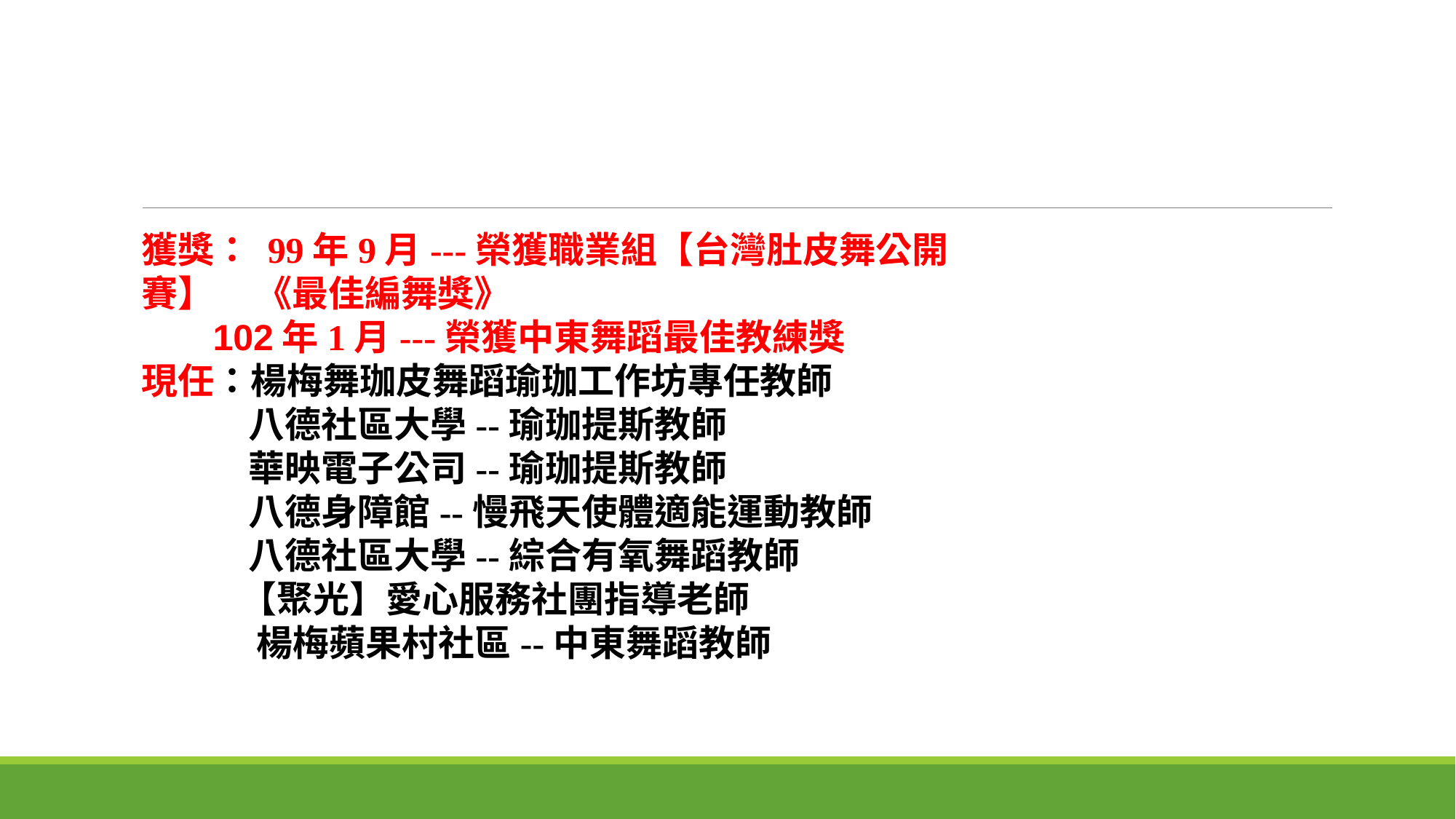

獲獎： 99年9月---榮獲職業組【台灣肚皮舞公開賽】     《最佳編舞獎》
       102年1月---榮獲中東舞蹈最佳教練獎
現任：楊梅舞珈皮舞蹈瑜珈工作坊專任教師
            八德社區大學--瑜珈提斯教師
            華映電子公司--瑜珈提斯教師
            八德身障館--慢飛天使體適能運動教師
            八德社區大學--綜合有氧舞蹈教師
           【聚光】愛心服務社團指導老師
             楊梅蘋果村社區--中東舞蹈教師